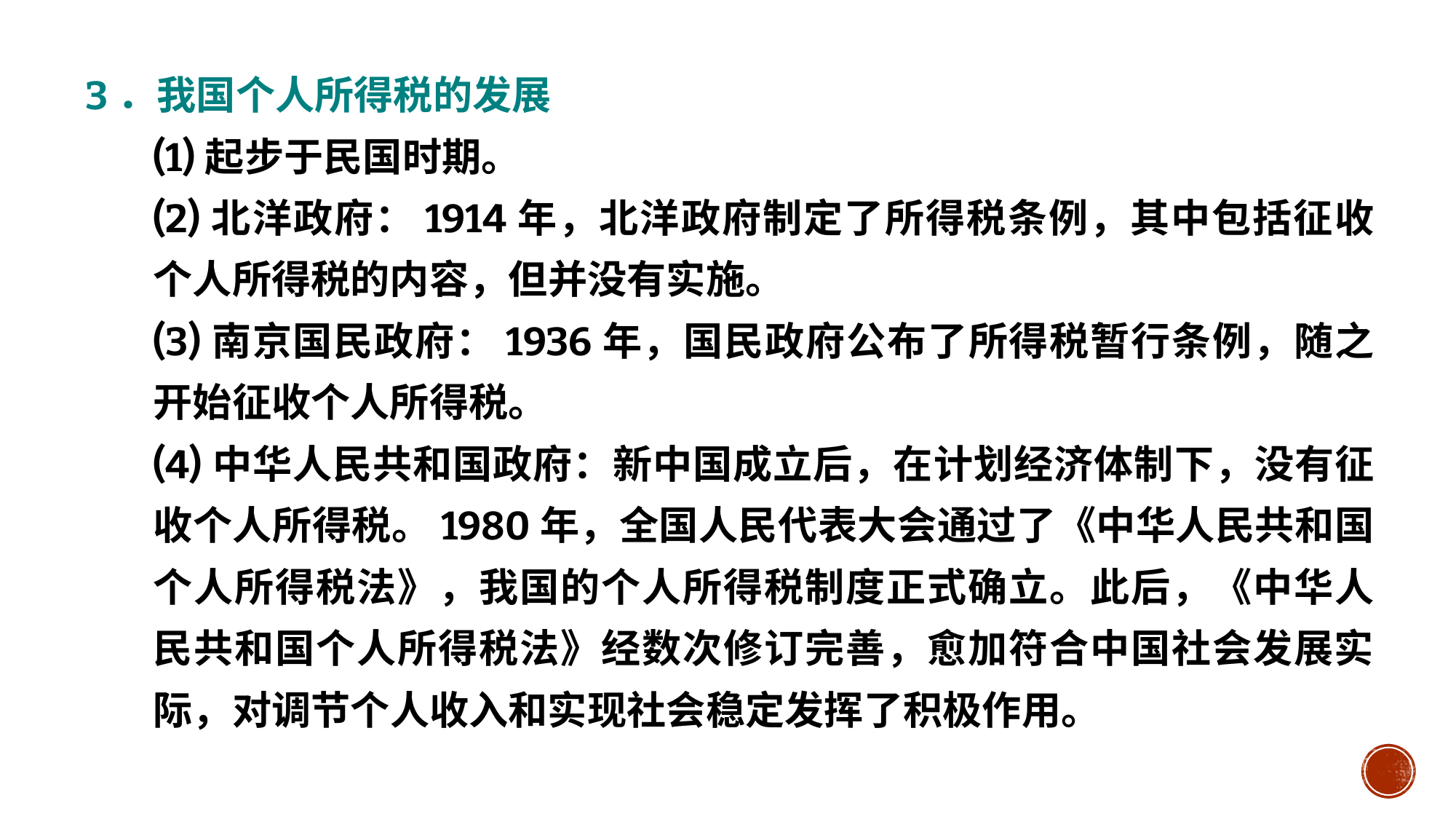

3．我国个人所得税的发展
(1)起步于民国时期。
(2)北洋政府：1914年，北洋政府制定了所得税条例，其中包括征收个人所得税的内容，但并没有实施。
(3)南京国民政府：1936年，国民政府公布了所得税暂行条例，随之开始征收个人所得税。
(4)中华人民共和国政府：新中国成立后，在计划经济体制下，没有征收个人所得税。1980年，全国人民代表大会通过了《中华人民共和国个人所得税法》，我国的个人所得税制度正式确立。此后，《中华人民共和国个人所得税法》经数次修订完善，愈加符合中国社会发展实际，对调节个人收入和实现社会稳定发挥了积极作用。
#